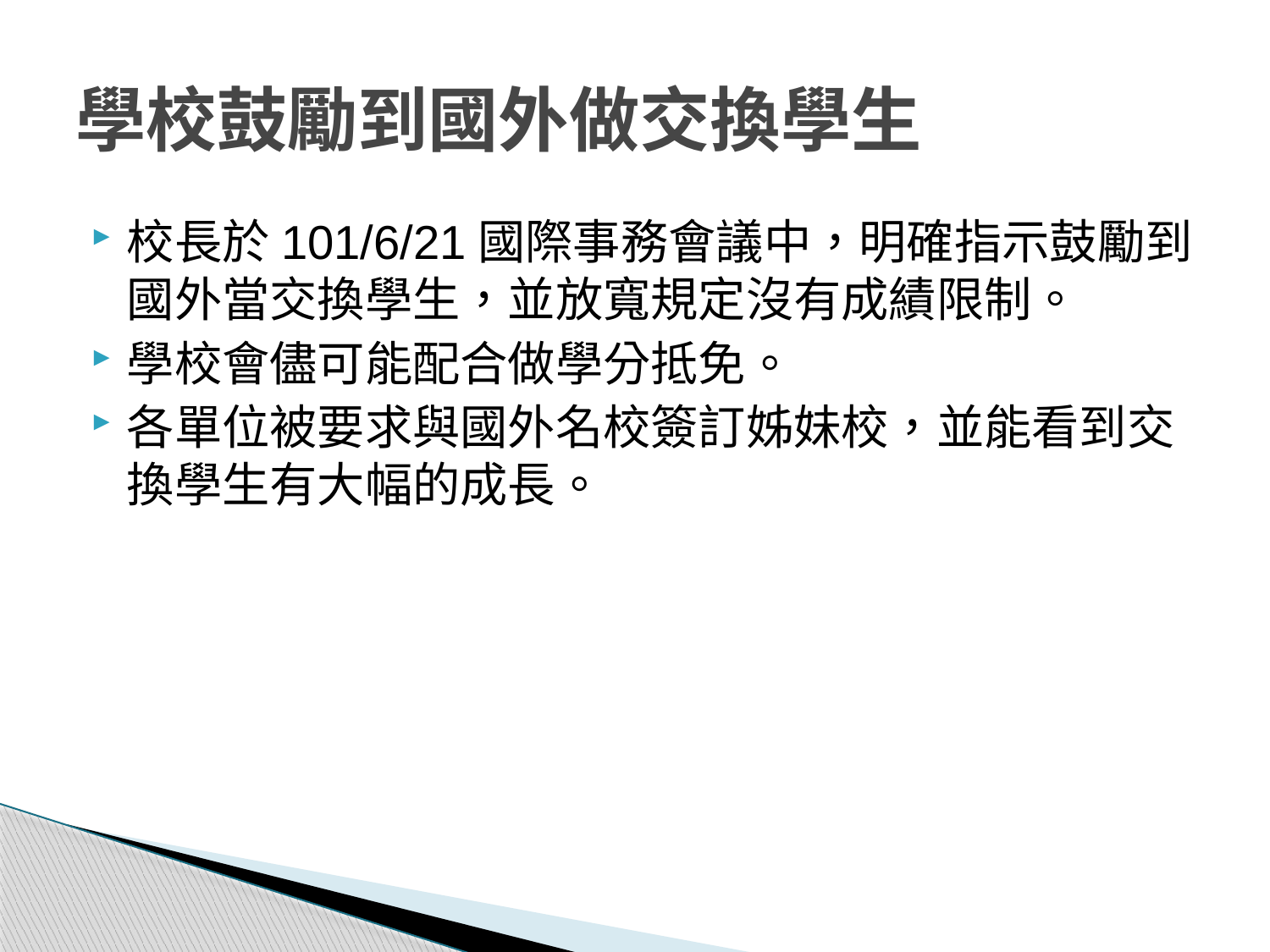

# 學校鼓勵到國外做交換學生
校長於101/6/21國際事務會議中，明確指示鼓勵到國外當交換學生，並放寬規定沒有成績限制。
學校會儘可能配合做學分抵免。
各單位被要求與國外名校簽訂姊妹校，並能看到交換學生有大幅的成長。